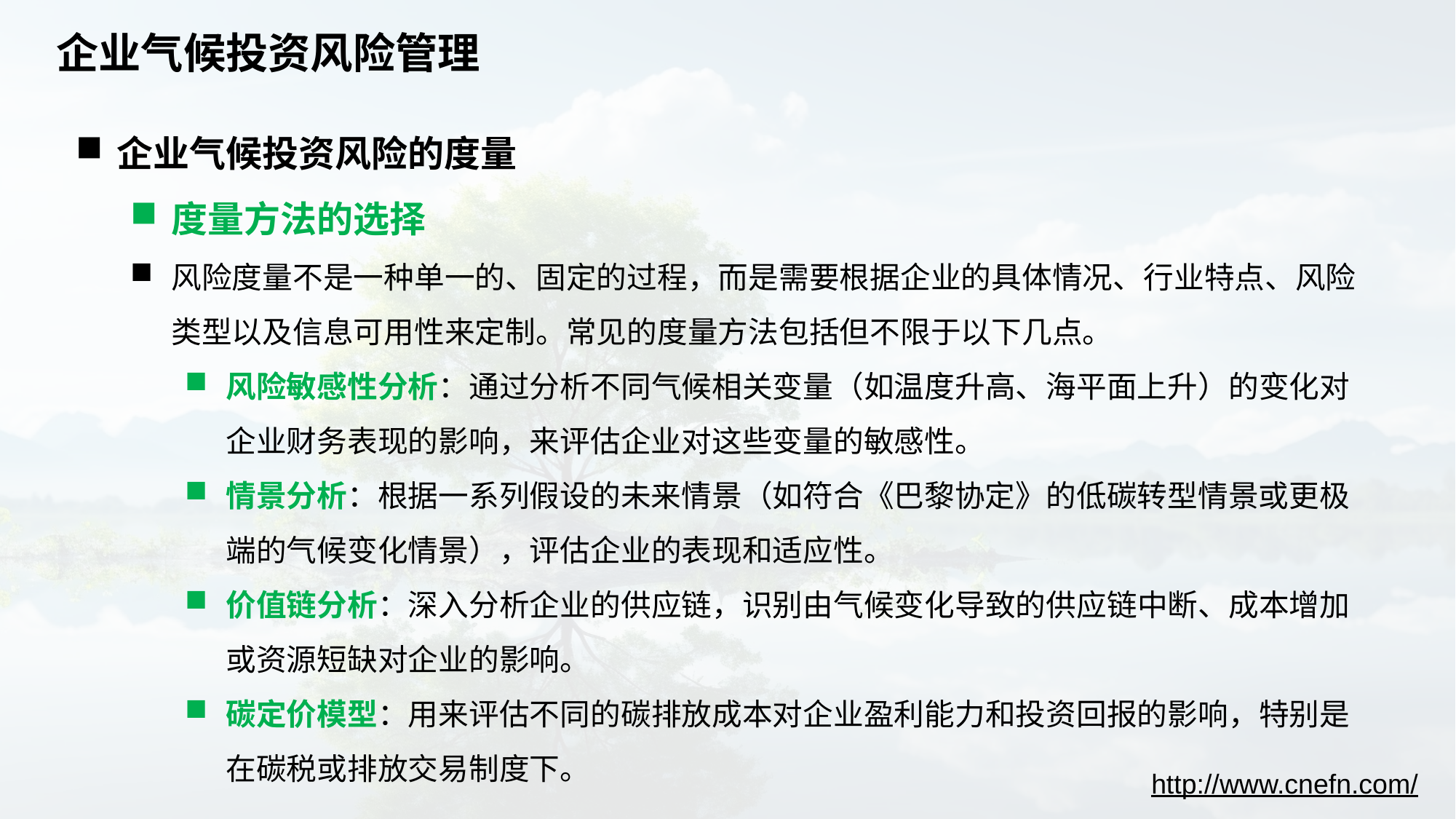

# 企业气候投资风险管理
企业气候投资风险的度量
度量方法的选择
风险度量不是一种单一的、固定的过程，而是需要根据企业的具体情况、行业特点、风险类型以及信息可用性来定制。常见的度量方法包括但不限于以下几点。
风险敏感性分析：通过分析不同气候相关变量（如温度升高、海平面上升）的变化对企业财务表现的影响，来评估企业对这些变量的敏感性。
情景分析：根据一系列假设的未来情景（如符合《巴黎协定》的低碳转型情景或更极端的气候变化情景），评估企业的表现和适应性。
价值链分析：深入分析企业的供应链，识别由气候变化导致的供应链中断、成本增加或资源短缺对企业的影响。
碳定价模型：用来评估不同的碳排放成本对企业盈利能力和投资回报的影响，特别是在碳税或排放交易制度下。